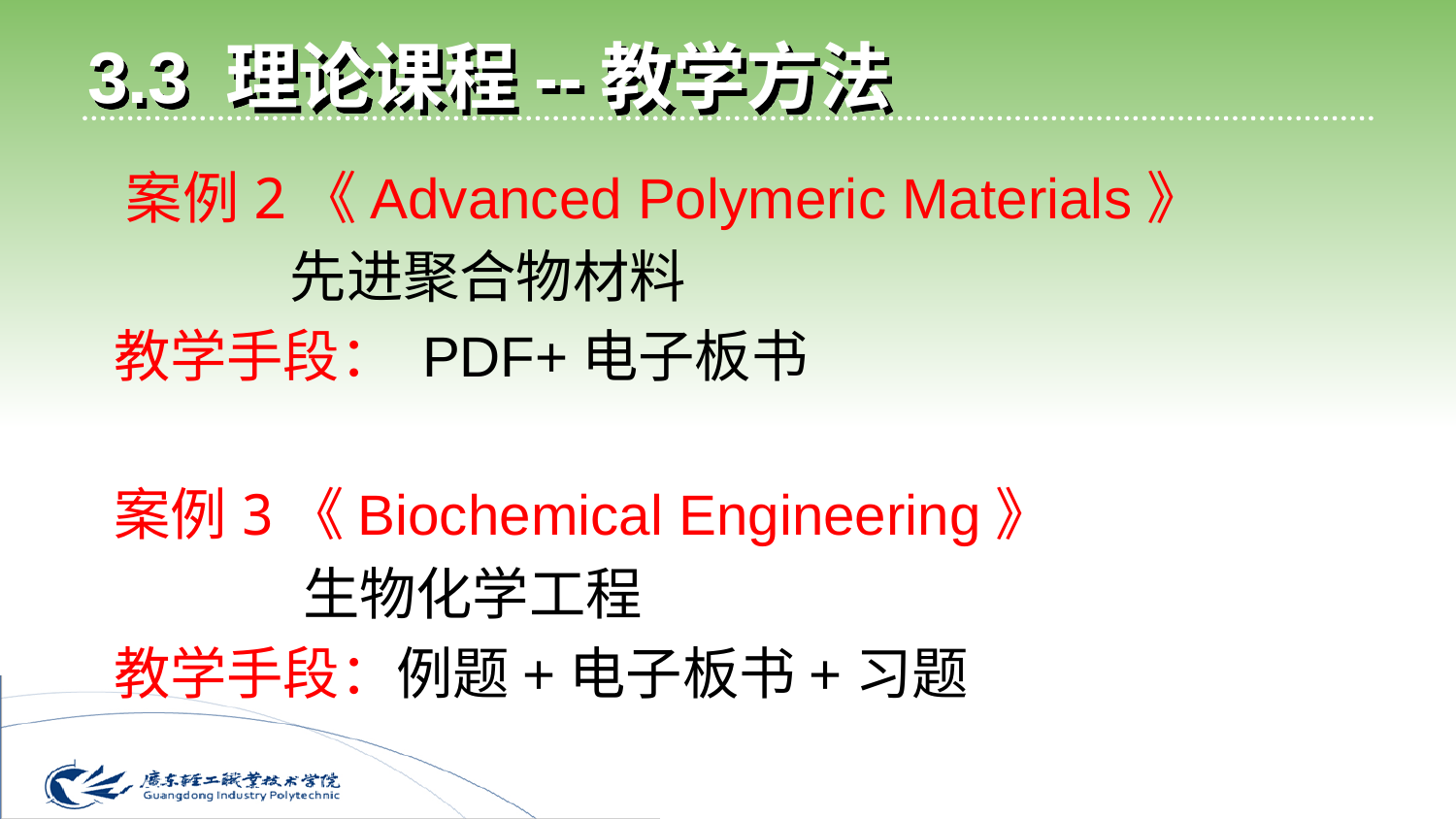

# 3.3 理论课程--教学方法
  案例2《Advanced Polymeric Materials》
               先进聚合物材料
 教学手段： PDF+电子板书

 案例3《Biochemical Engineering》
                生物化学工程
 教学手段：例题+电子板书+习题